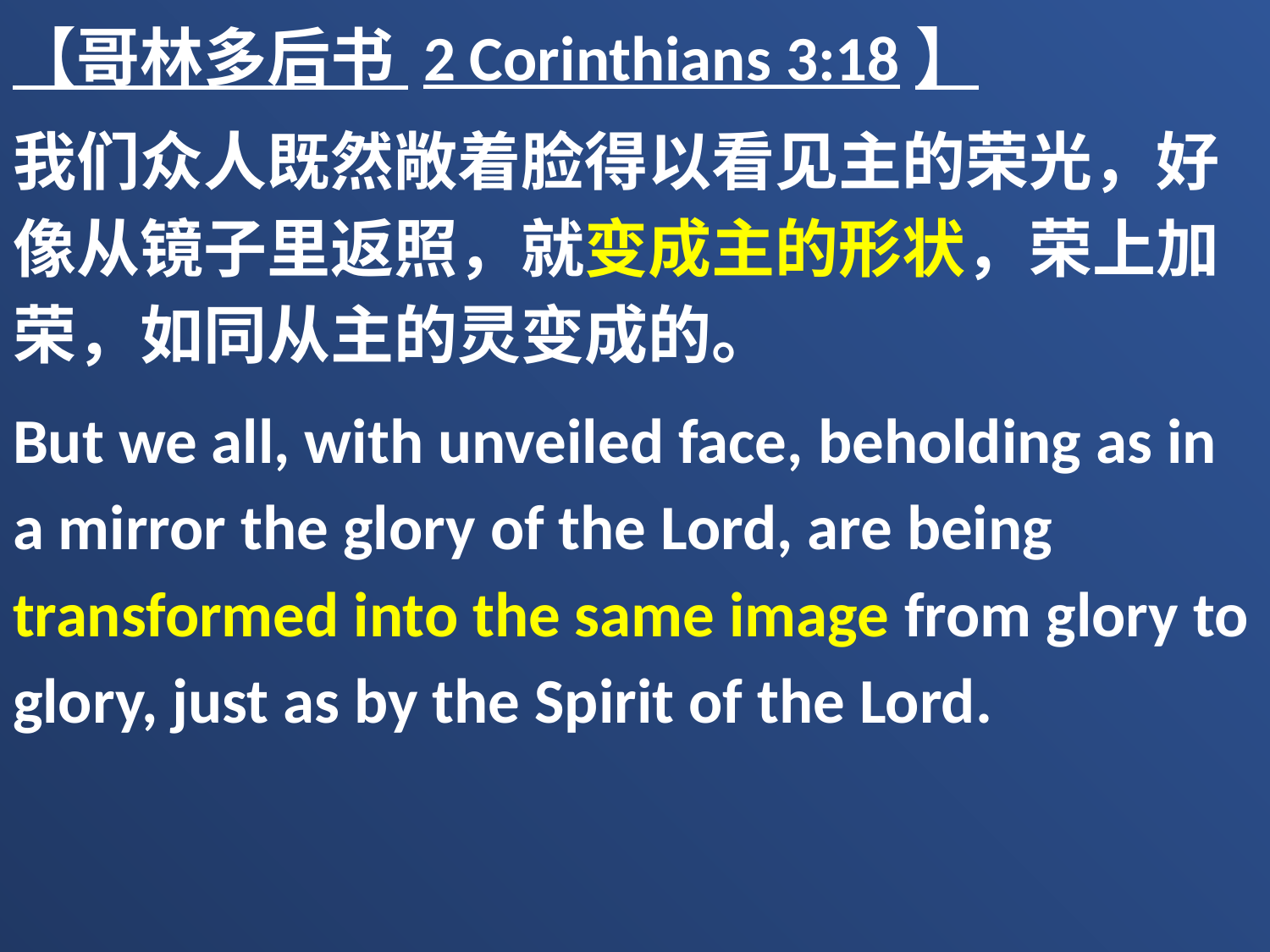

【哥林多后书 2 Corinthians 3:18】
我们众人既然敞着脸得以看见主的荣光，好像从镜子里返照，就变成主的形状，荣上加荣，如同从主的灵变成的。
But we all, with unveiled face, beholding as in a mirror the glory of the Lord, are being transformed into the same image from glory to glory, just as by the Spirit of the Lord.